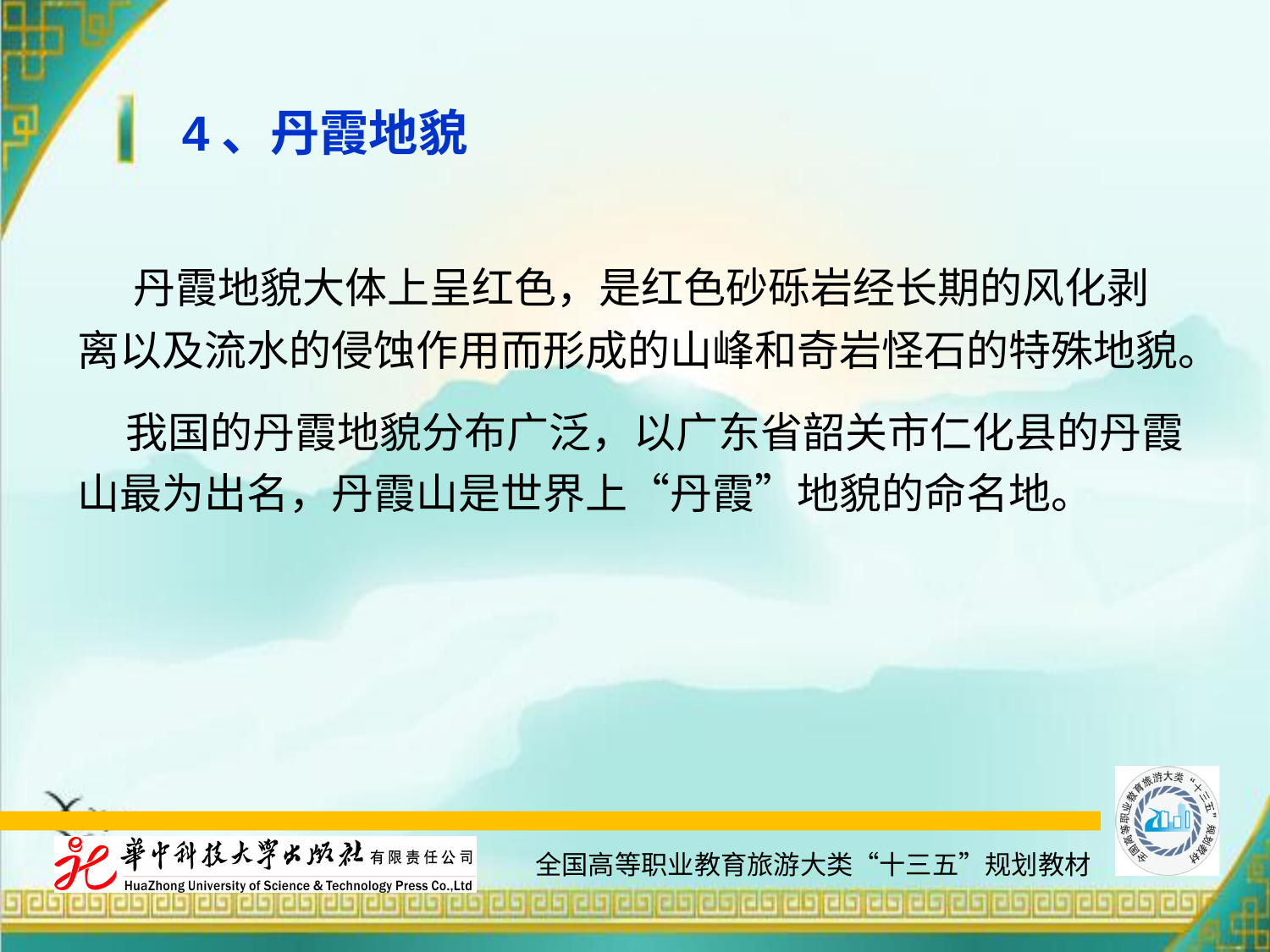

4、丹霞地貌
    丹霞地貌大体上呈红色，是红色砂砾岩经长期的风化剥离以及流水的侵蚀作用而形成的山峰和奇岩怪石的特殊地貌。
    我国的丹霞地貌分布广泛，以广东省韶关市仁化县的丹霞山最为出名，丹霞山是世界上“丹霞”地貌的命名地。